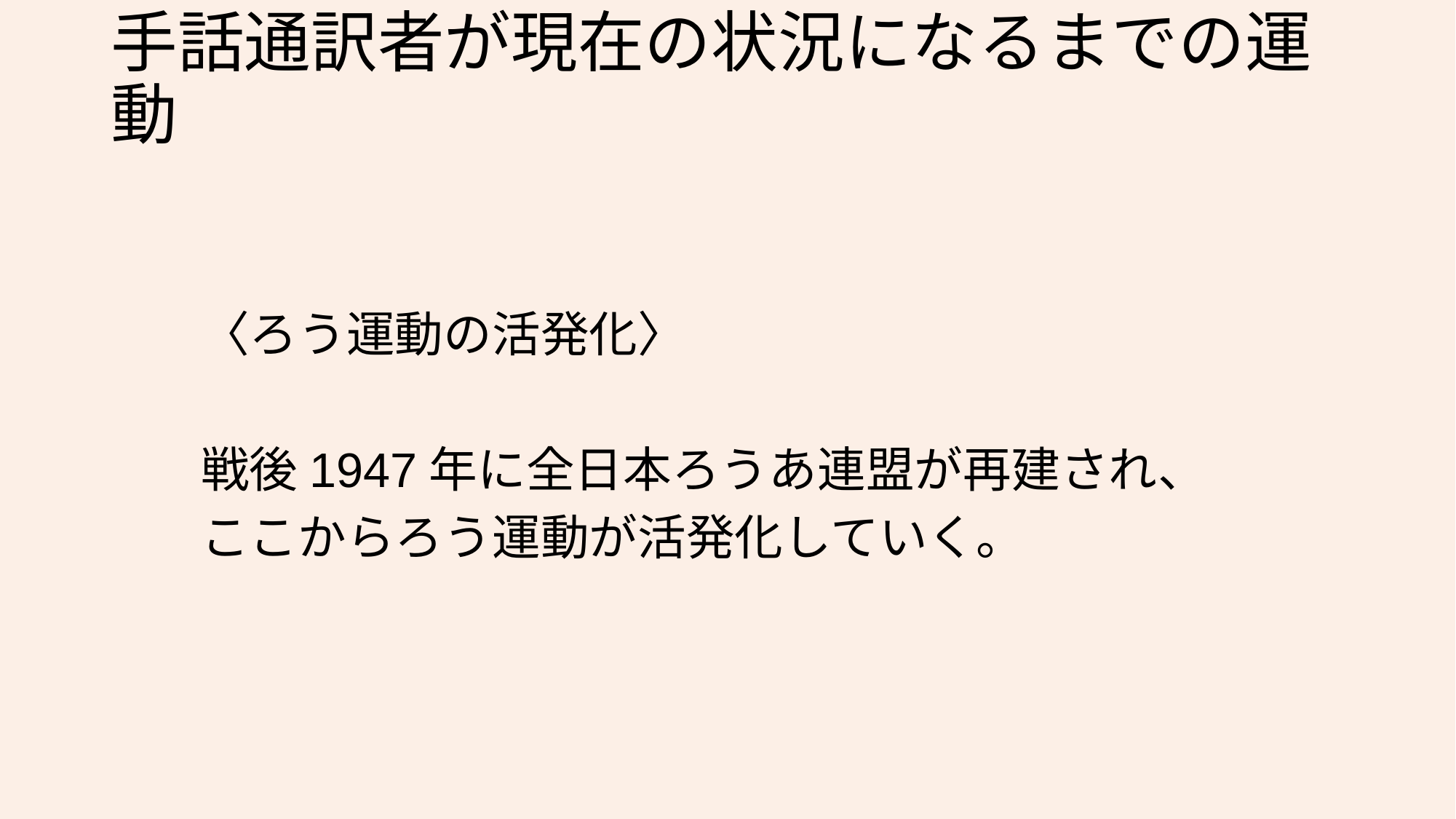

# 手話通訳者が現在の状況になるまでの運動
〈ろう運動の活発化〉

戦後1947年に全日本ろうあ連盟が再建され、
ここからろう運動が活発化していく。